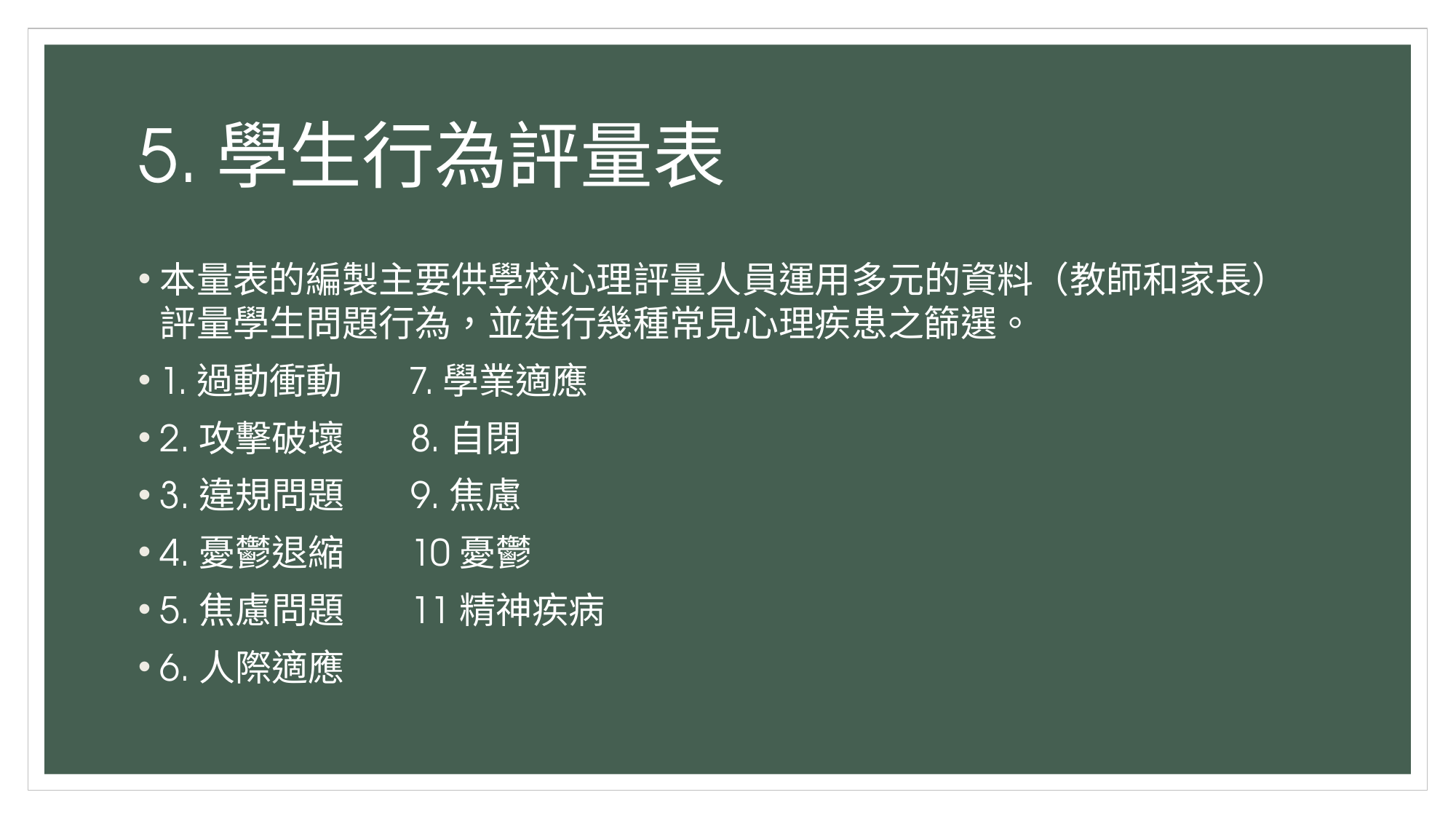

# 5.學生行為評量表
本量表的編製主要供學校心理評量人員運用多元的資料（教師和家長）評量學生問題行為，並進行幾種常見心理疾患之篩選。
1.過動衝動       7.學業適應
2.攻擊破壞       8.自閉
3.違規問題       9.焦慮
4.憂鬱退縮       10憂鬱
5.焦慮問題       11精神疾病
6.人際適應